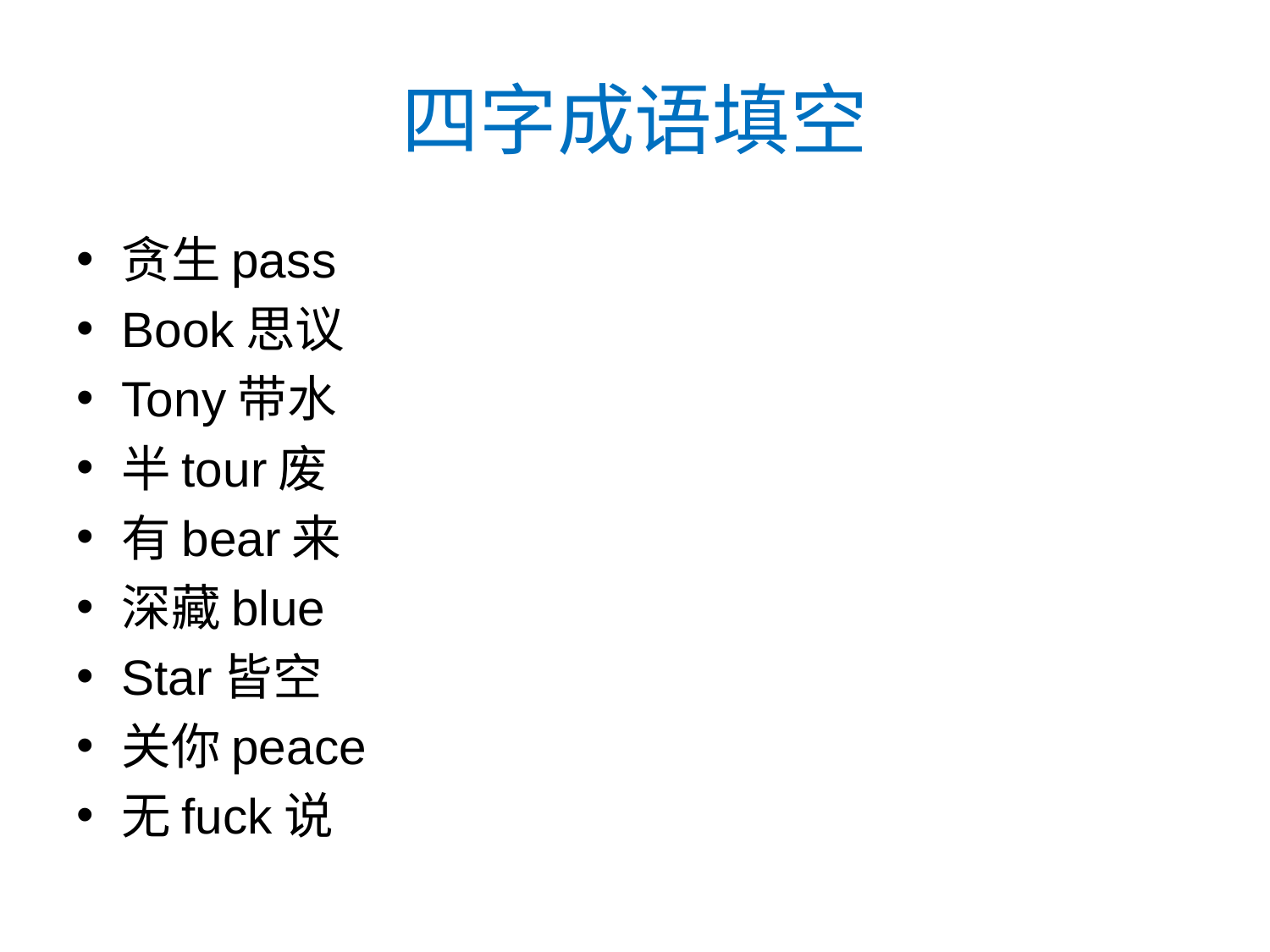

# 四字成语填空
贪生pass
Book思议
Tony带水
半tour废
有bear来
深藏blue
Star皆空
关你peace
无fuck说